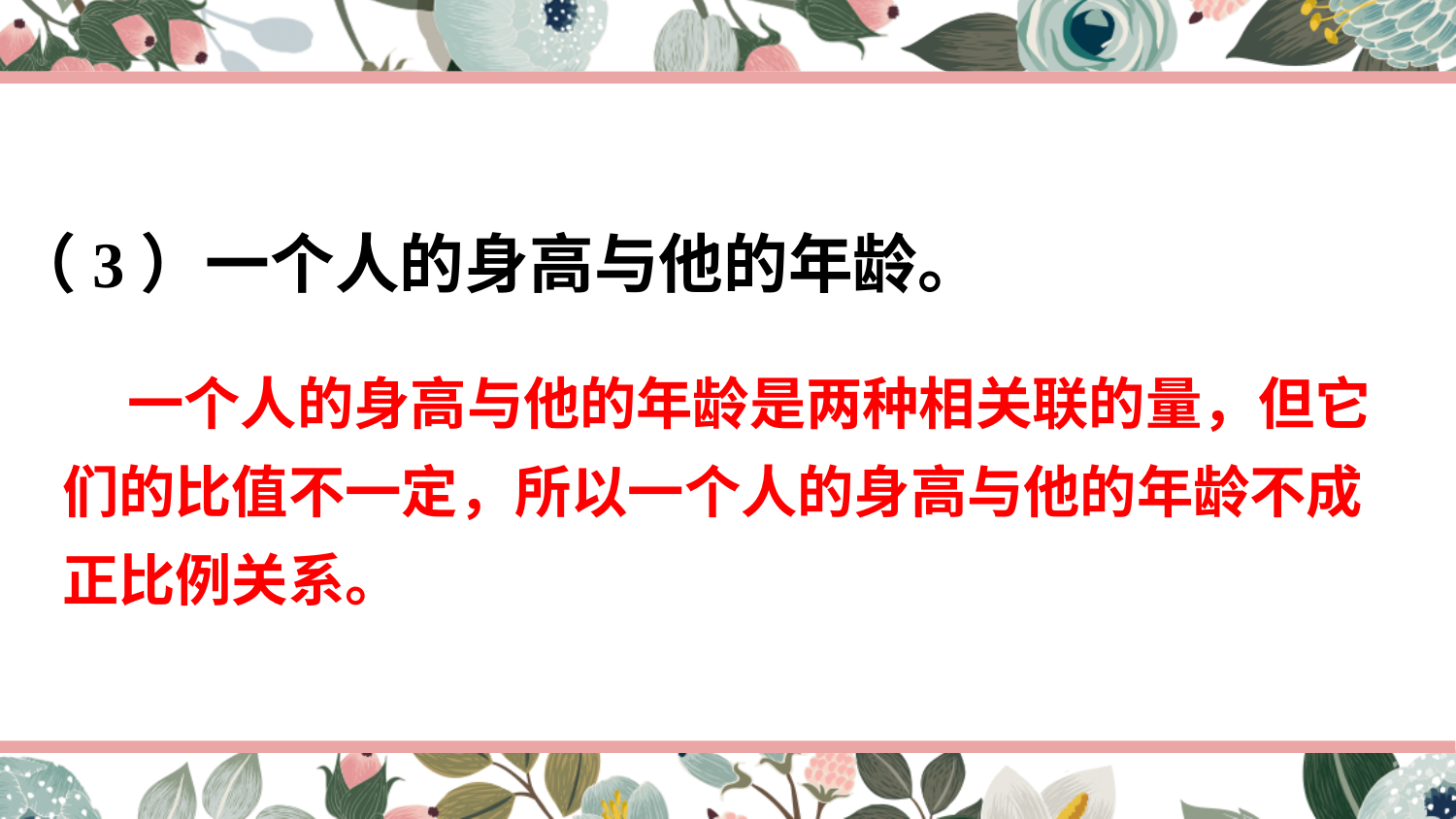

（3）一个人的身高与他的年龄。
    一个人的身高与他的年龄是两种相关联的量，但它们的比值不一定，所以一个人的身高与他的年龄不成正比例关系。